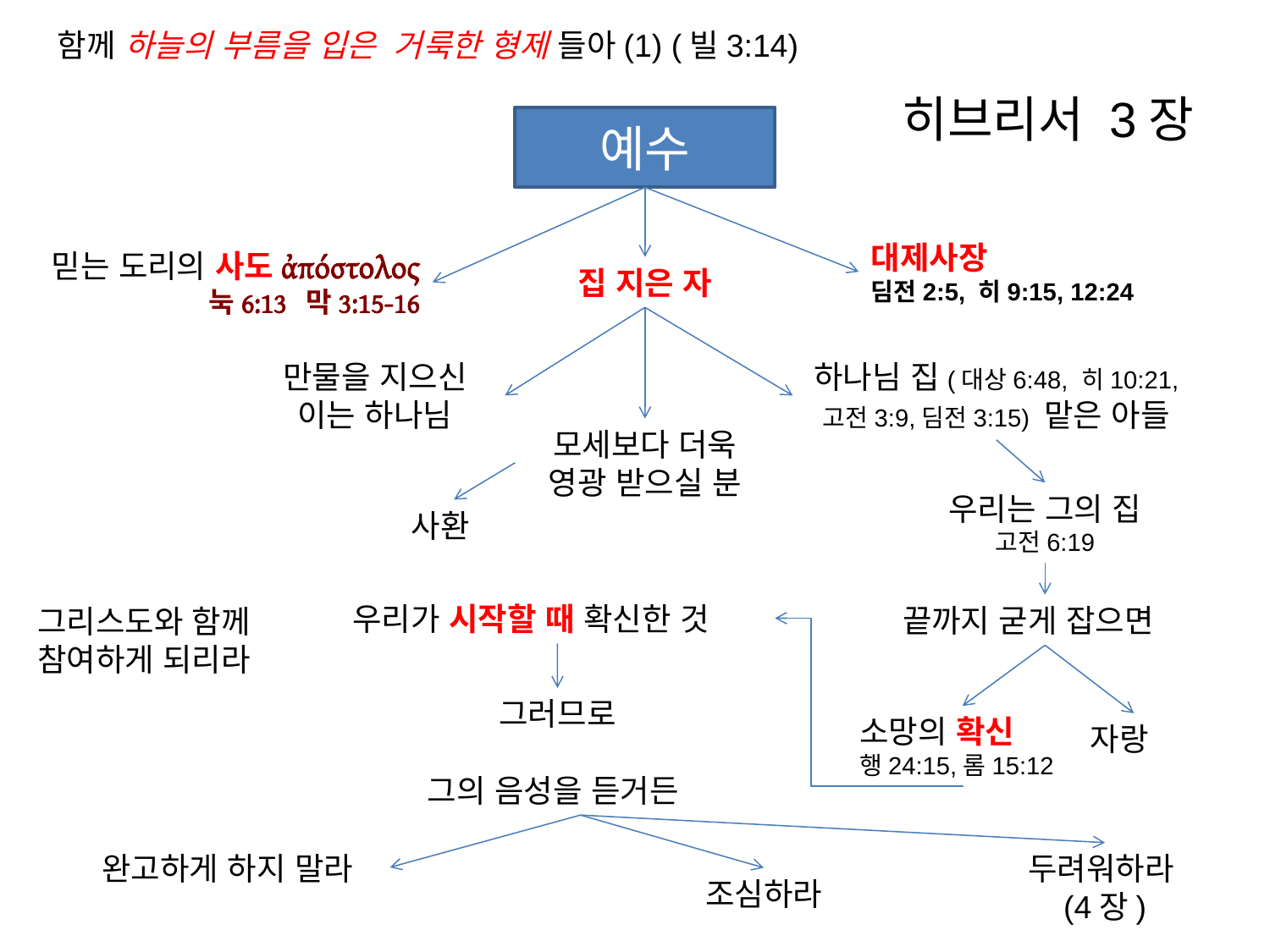

함께 하늘의 부름을 입은  거룩한 형제 들아(1) (빌3:14)
# 히브리서 3장
예수
대제사장
딤전2:5, 히9:15, 12:24
믿는 도리의 사도ἀπόστολος
눅6:13  막3:15-16
집 지은 자
하나님 집(대상6:48, 히10:21, 고전3:9,딤전3:15) 맡은 아들
만물을 지으신 이는 하나님
모세보다 더욱 영광 받으실 분
우리는 그의 집
고전6:19
사환
우리가 시작할 때 확신한 것
끝까지 굳게 잡으면
그리스도와 함께
참여하게 되리라
그러므로
소망의 확신
행24:15,롬15:12
자랑
그의 음성을 듣거든
완고하게 하지 말라
두려워하라(4장)
조심하라